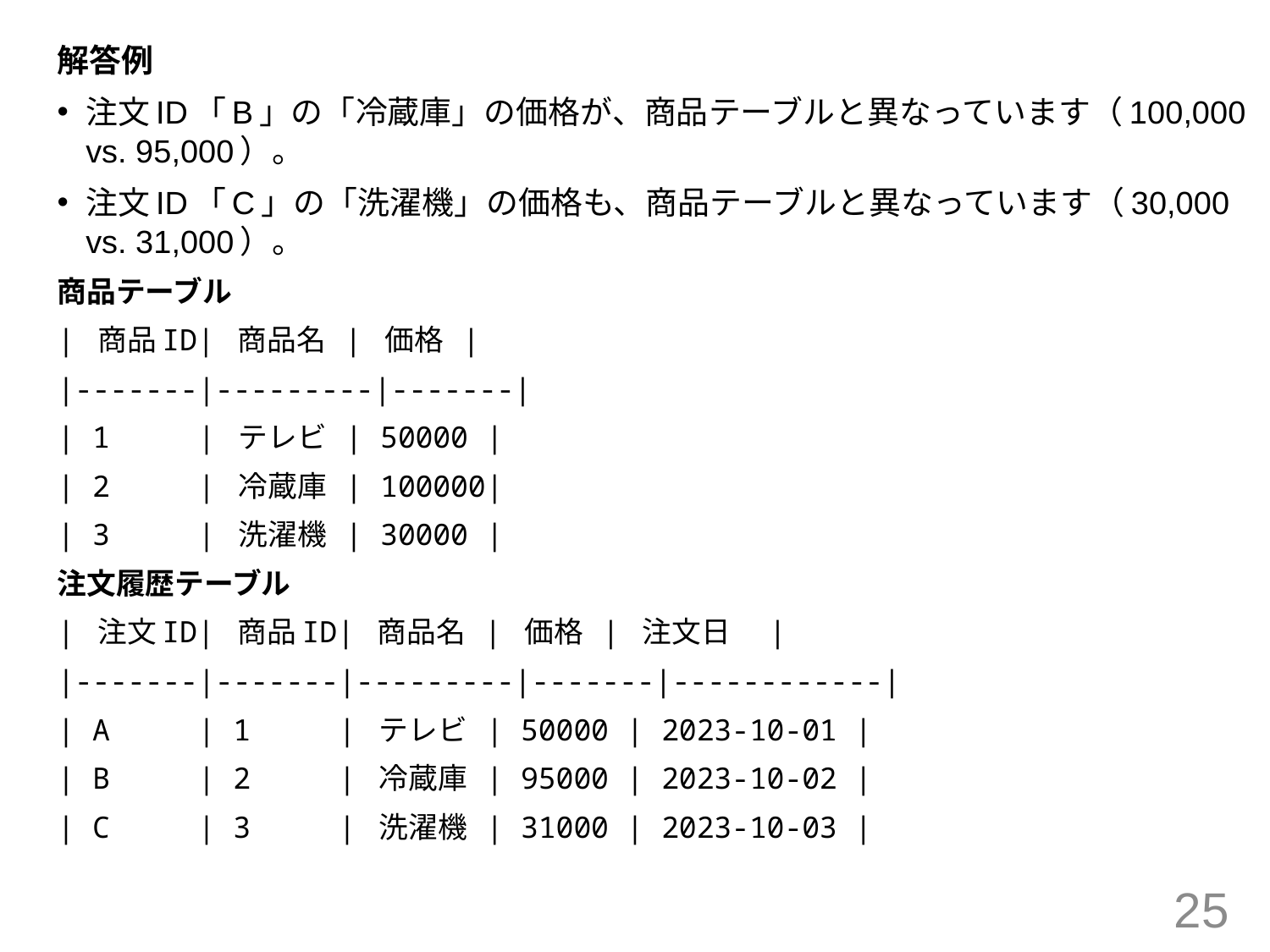

解答例
注文ID「B」の「冷蔵庫」の価格が、商品テーブルと異なっています（100,000 vs. 95,000）。
注文ID「C」の「洗濯機」の価格も、商品テーブルと異なっています（30,000 vs. 31,000）。
商品テーブル
| 商品ID| 商品名  | 価格  |
|-------|---------|-------|
| 1     | テレビ  | 50000 |
| 2     | 冷蔵庫  | 100000|
| 3     | 洗濯機  | 30000 |
注文履歴テーブル
| 注文ID| 商品ID| 商品名  | 価格  | 注文日     |
|-------|-------|---------|-------|------------|
| A     | 1     | テレビ  | 50000 | 2023-10-01 |
| B     | 2     | 冷蔵庫  | 95000 | 2023-10-02 |
| C     | 3     | 洗濯機  | 31000 | 2023-10-03 |

25